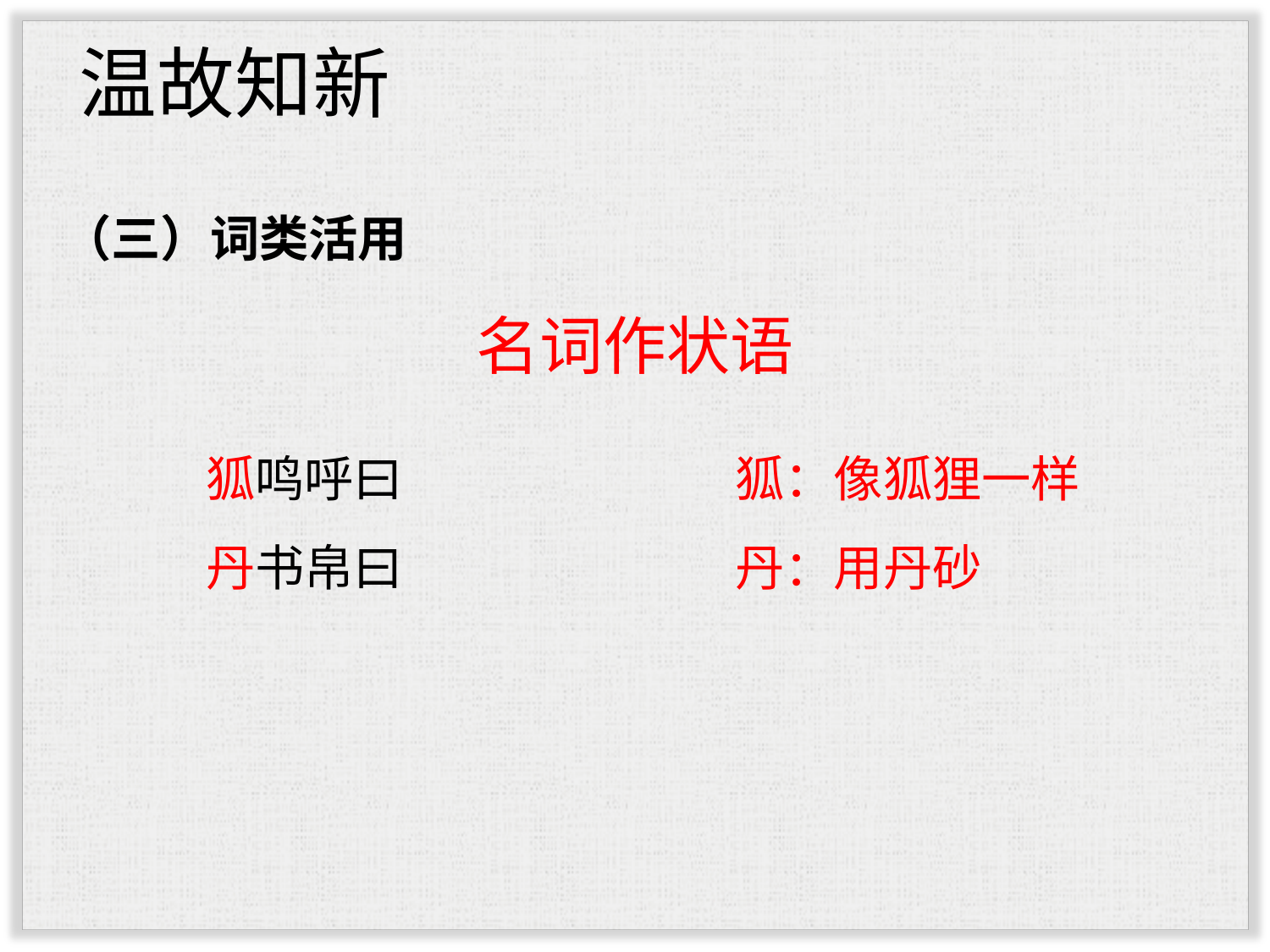

温故知新
（三）词类活用
名词作状语
狐鸣呼曰
丹书帛曰
狐：像狐狸一样
丹：用丹砂